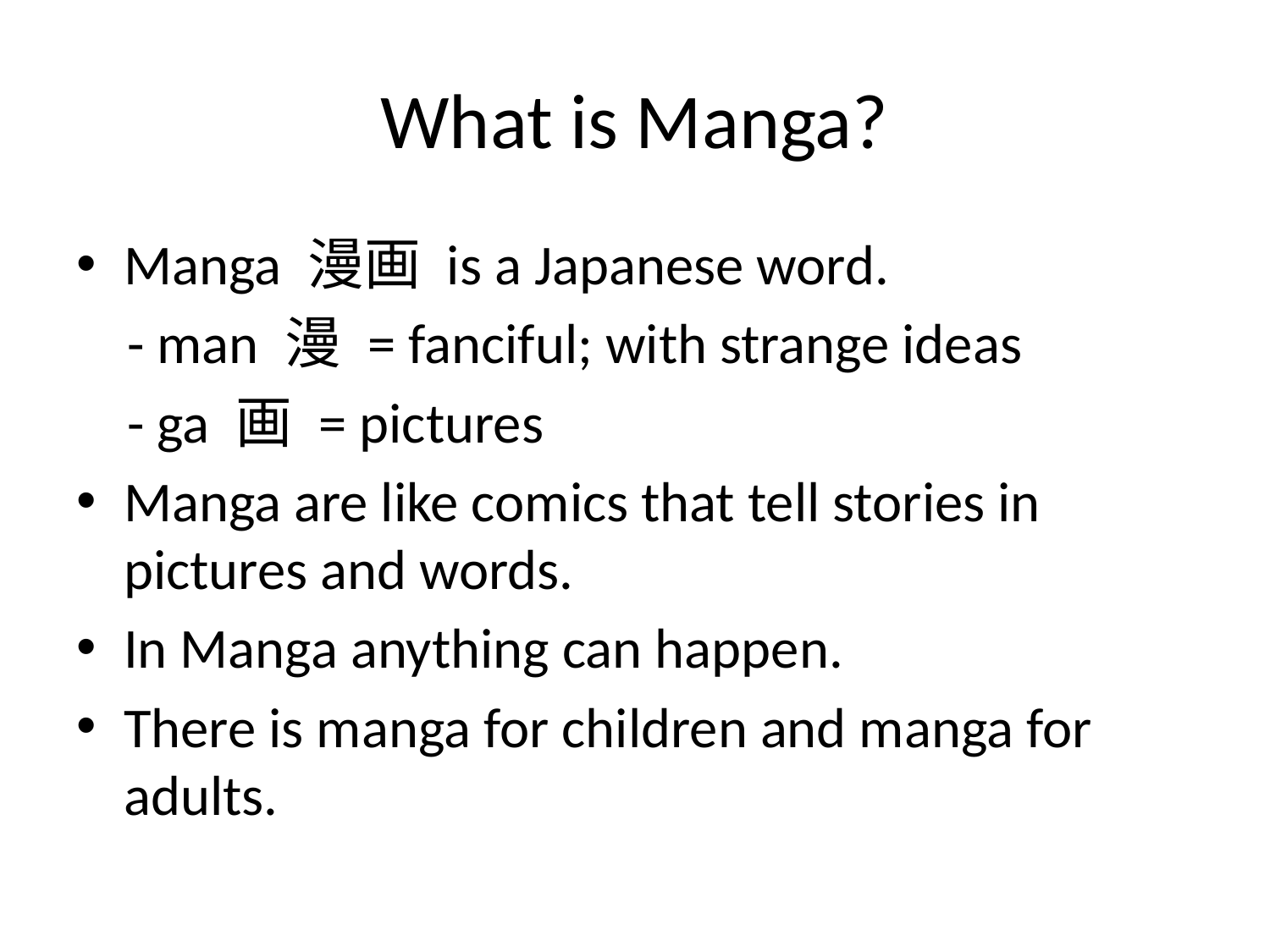

# What is Manga?
Manga 漫画 is a Japanese word.
    - man 漫 = fanciful; with strange ideas
    - ga 画 = pictures
Manga are like comics that tell stories in pictures and words.
In Manga anything can happen.
There is manga for children and manga for adults.